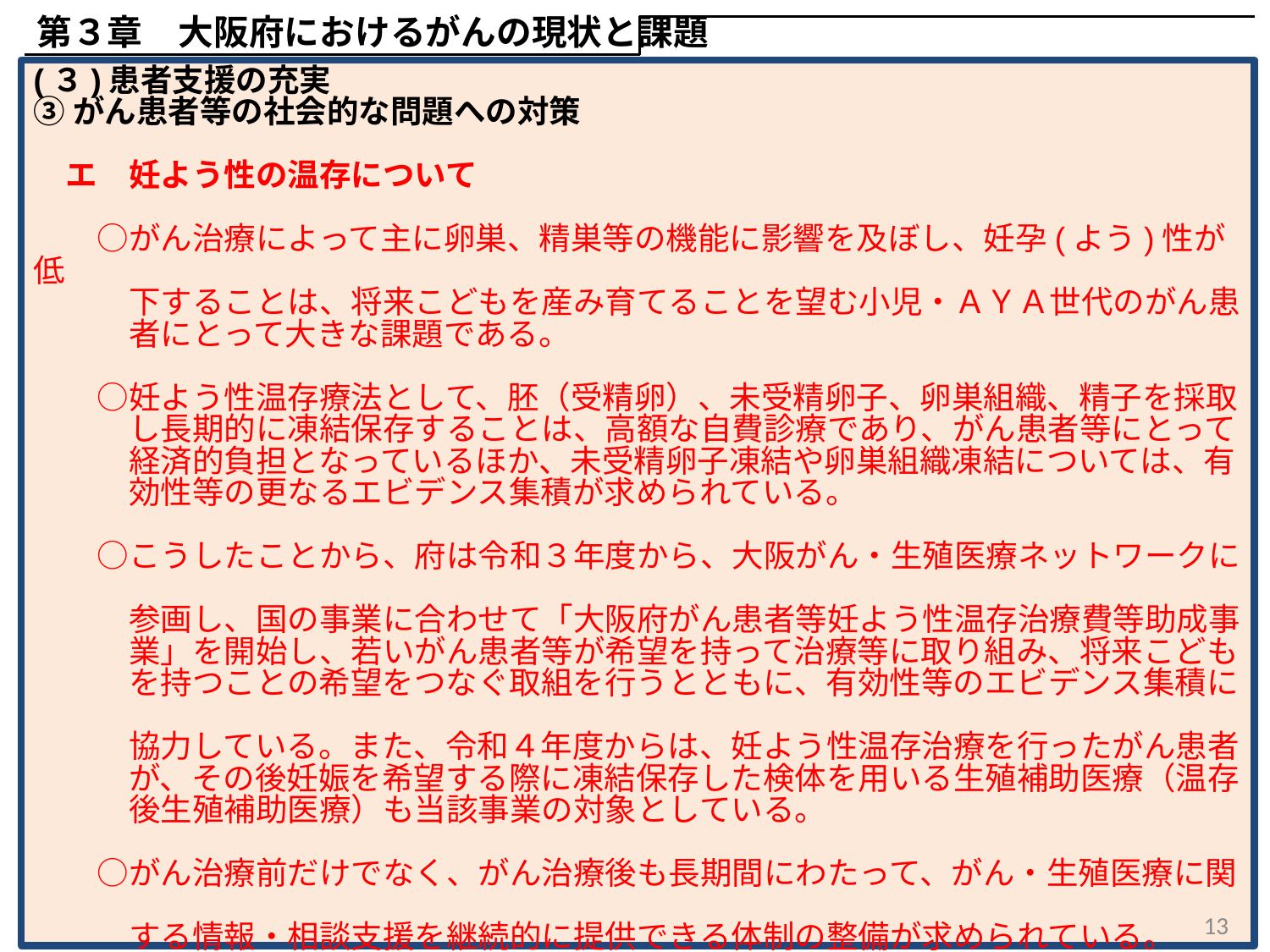

第３章　大阪府におけるがんの現状と課題
(３)患者支援の充実
③がん患者等の社会的な問題への対策

　エ　妊よう性の温存について

　　○がん治療によって主に卵巣、精巣等の機能に影響を及ぼし、妊孕(よう)性が低
　　　下することは、将来こどもを産み育てることを望む小児・ＡＹＡ世代のがん患
　　　者にとって大きな課題である。

　　○妊よう性温存療法として、胚（受精卵）、未受精卵子、卵巣組織、精子を採取
　　　し長期的に凍結保存することは、高額な自費診療であり、がん患者等にとって
　　　経済的負担となっているほか、未受精卵子凍結や卵巣組織凍結については、有
　　　効性等の更なるエビデンス集積が求められている。

　　○こうしたことから、府は令和３年度から、大阪がん・生殖医療ネットワークに
　　　参画し、国の事業に合わせて「大阪府がん患者等妊よう性温存治療費等助成事
　　　業」を開始し、若いがん患者等が希望を持って治療等に取り組み、将来こども
　　　を持つことの希望をつなぐ取組を行うとともに、有効性等のエビデンス集積に
　　　協力している。また、令和４年度からは、妊よう性温存治療を行ったがん患者
　　　が、その後妊娠を希望する際に凍結保存した検体を用いる生殖補助医療（温存
　　　後生殖補助医療）も当該事業の対象としている。

　　○がん治療前だけでなく、がん治療後も長期間にわたって、がん・生殖医療に関
　　　する情報・相談支援を継続的に提供できる体制の整備が求められている。
13